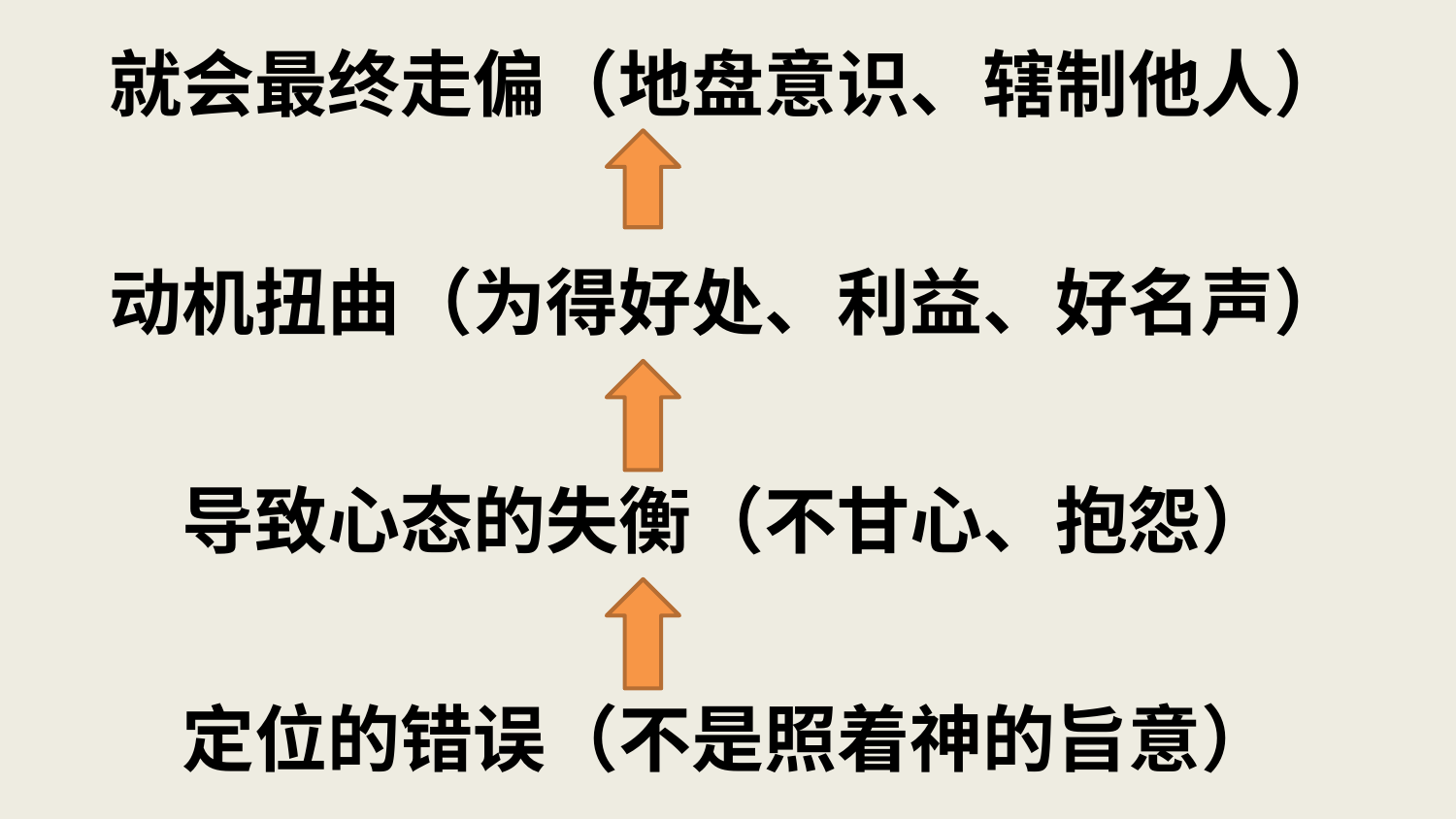

# 就会最终走偏（地盘意识、辖制他人） 动机扭曲（为得好处、利益、好名声） 导致心态的失衡（不甘心、抱怨） 定位的错误（不是照着神的旨意）